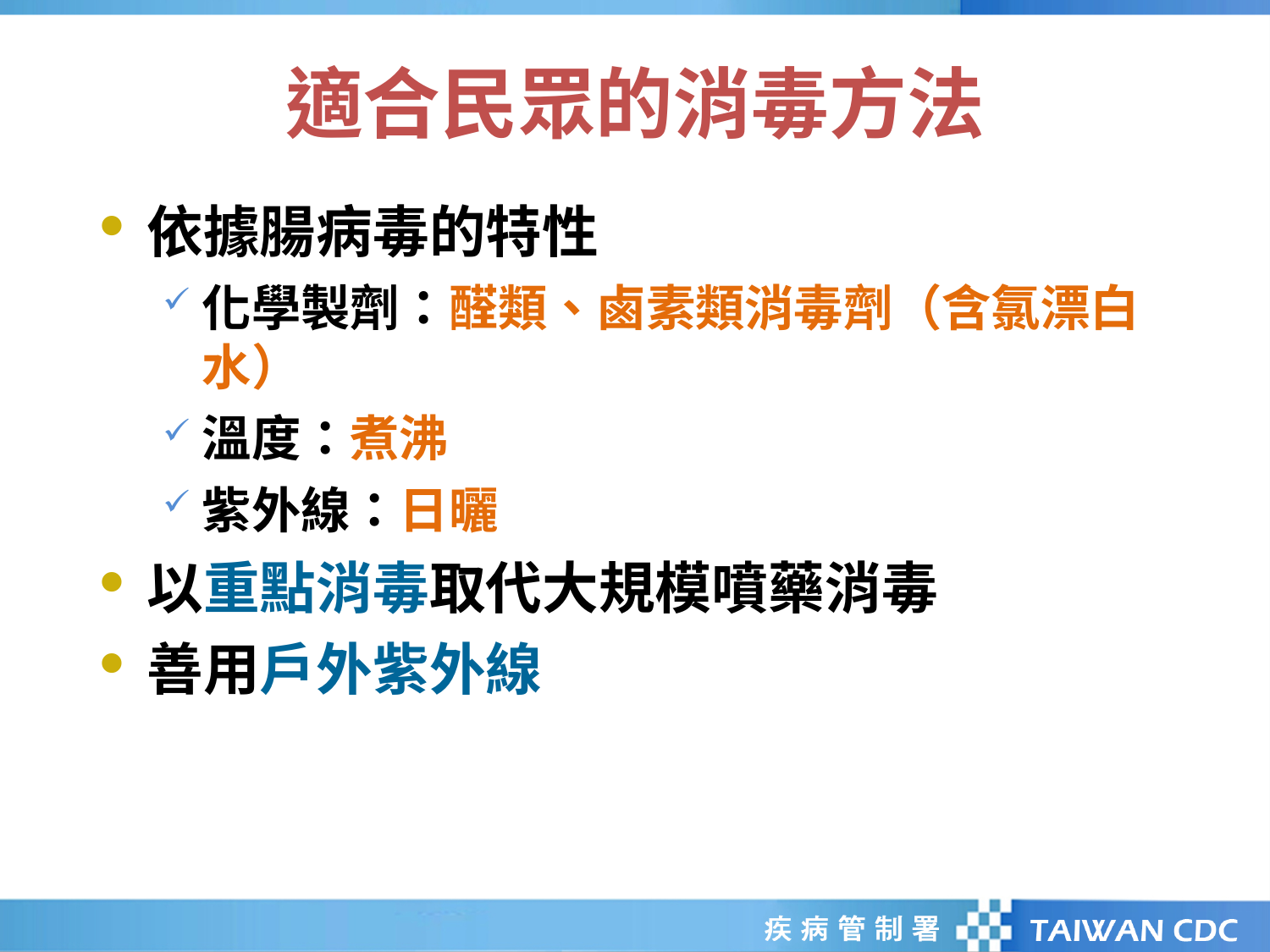

# 適合民眾的消毒方法
依據腸病毒的特性
化學製劑：醛類、鹵素類消毒劑（含氯漂白水）
溫度：煮沸
紫外線：日曬
以重點消毒取代大規模噴藥消毒
善用戶外紫外線